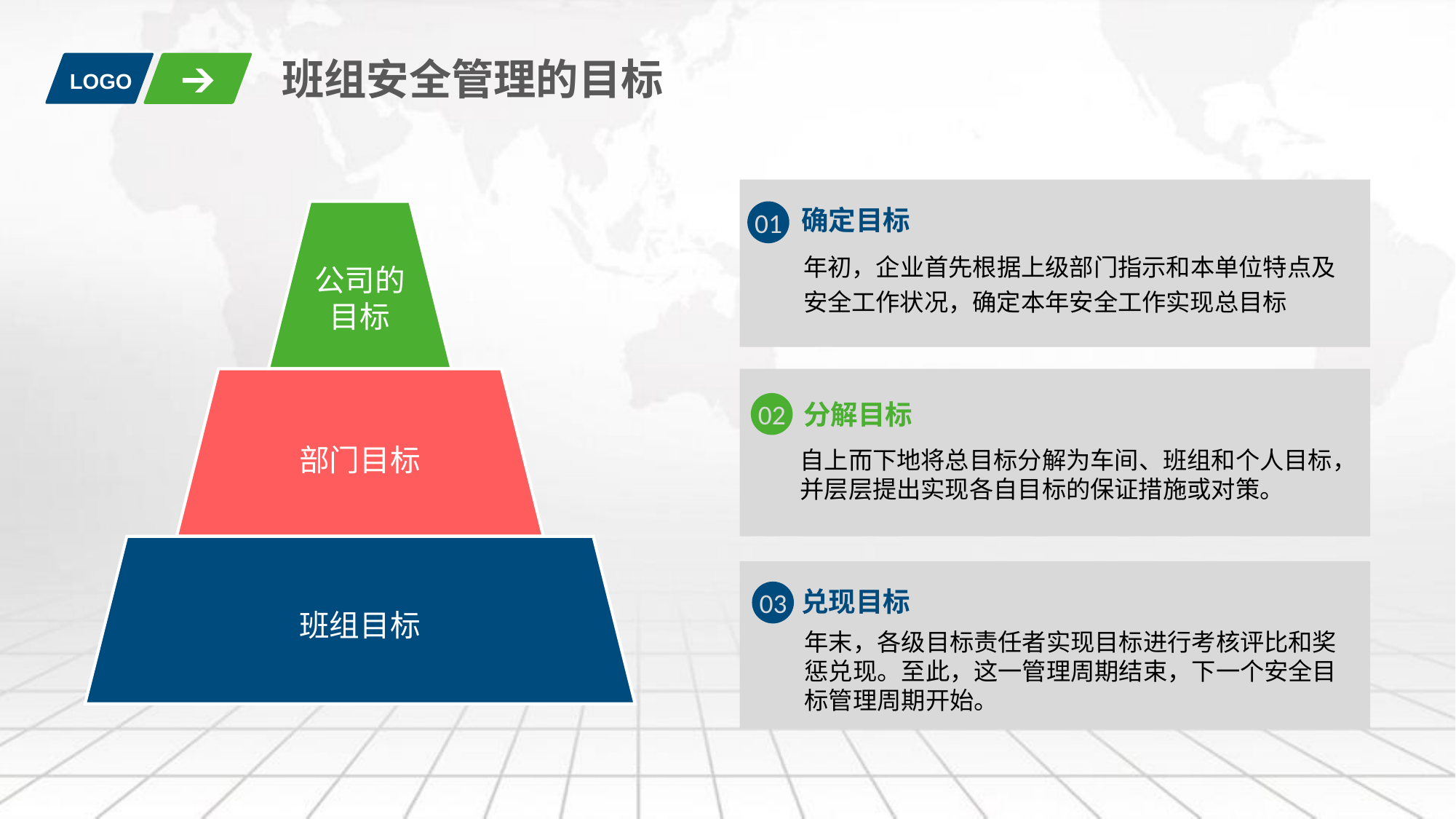

班组安全管理的目标

LOGO

确定目标
01

公司的目标
部门目标
班组目标

年初，企业首先根据上级部门指示和本单位特点及安全工作状况，确定本年安全工作实现总目标

02

分解目标
自上而下地将总目标分解为车间、班组和个人目标，并层层提出实现各自目标的保证措施或对策。

兑现目标
03

年末，各级目标责任者实现目标进行考核评比和奖惩兑现。至此，这一管理周期结束，下一个安全目标管理周期开始。